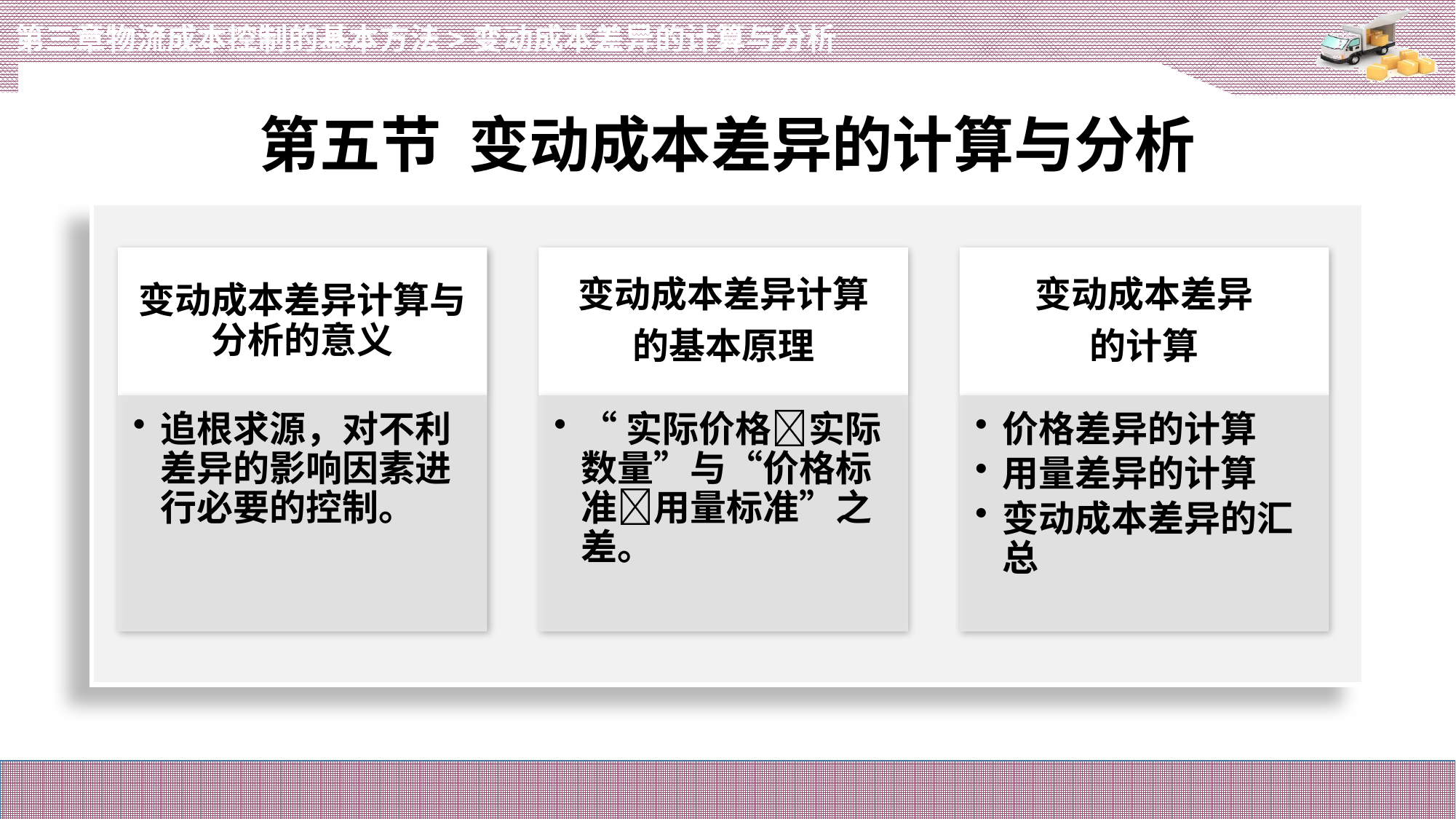

第三章物流成本控制的基本方法>变动成本差异的计算与分析
# 第五节  变动成本差异的计算与分析
变动成本差异计算与分析的意义
追根求源，对不利差异的影响因素进行必要的控制。
变动成本差异计算
的基本原理
“实际价格×实际数量”与“价格标准×用量标准”之差。
变动成本差异
的计算
价格差异的计算
用量差异的计算
变动成本差异的汇总